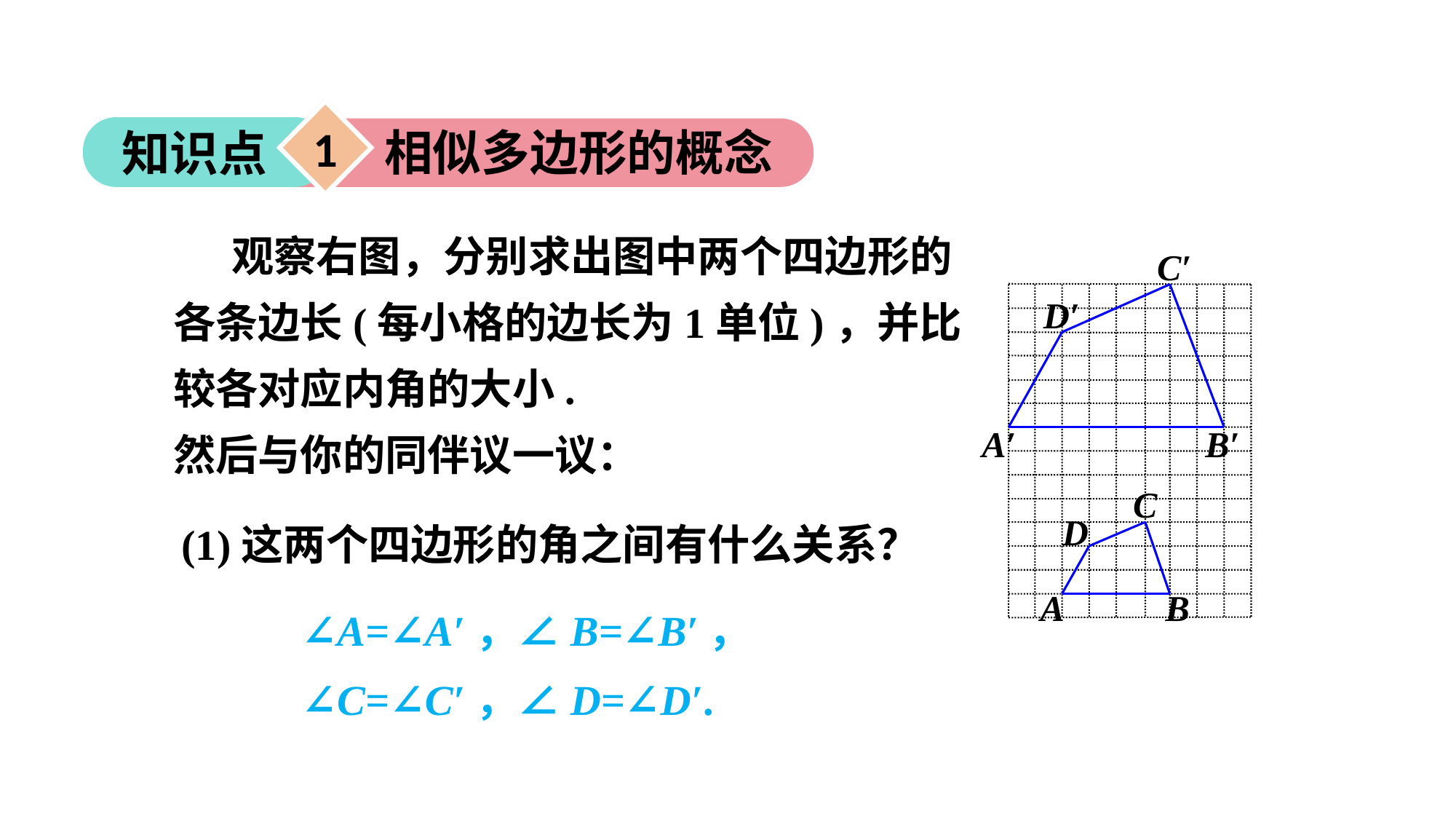

1
相似多边形的概念

知识点

     观察右图，分别求出图中两个四边形的各条边长(每小格的边长为1单位)，并比较各对应内角的大小.
然后与你的同伴议一议：
C′

D′
A′
B′
C
D
A
B

(1)这两个四边形的角之间有什么关系？
∠A=∠A′，∠B=∠B′，
∠C=∠C′，∠D=∠D′.